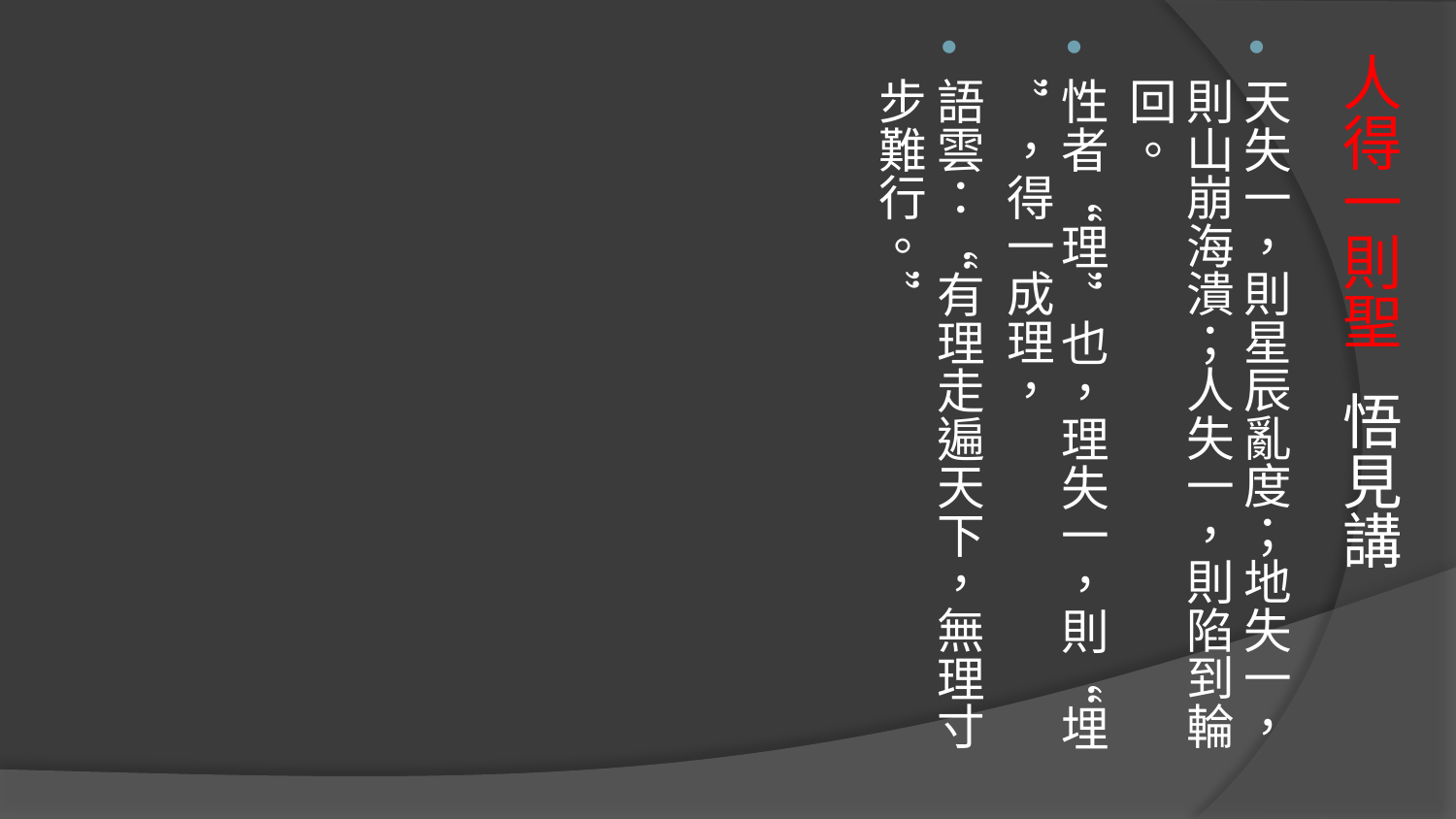

天失一，則星辰亂度；地失一，則山崩海潰；人失一，則陷到輪回。
性者“理”也，理失一，則“埋”，得一成理，
語雲：“有理走遍天下，無理寸步難行。”

# 人得一則聖   悟見講